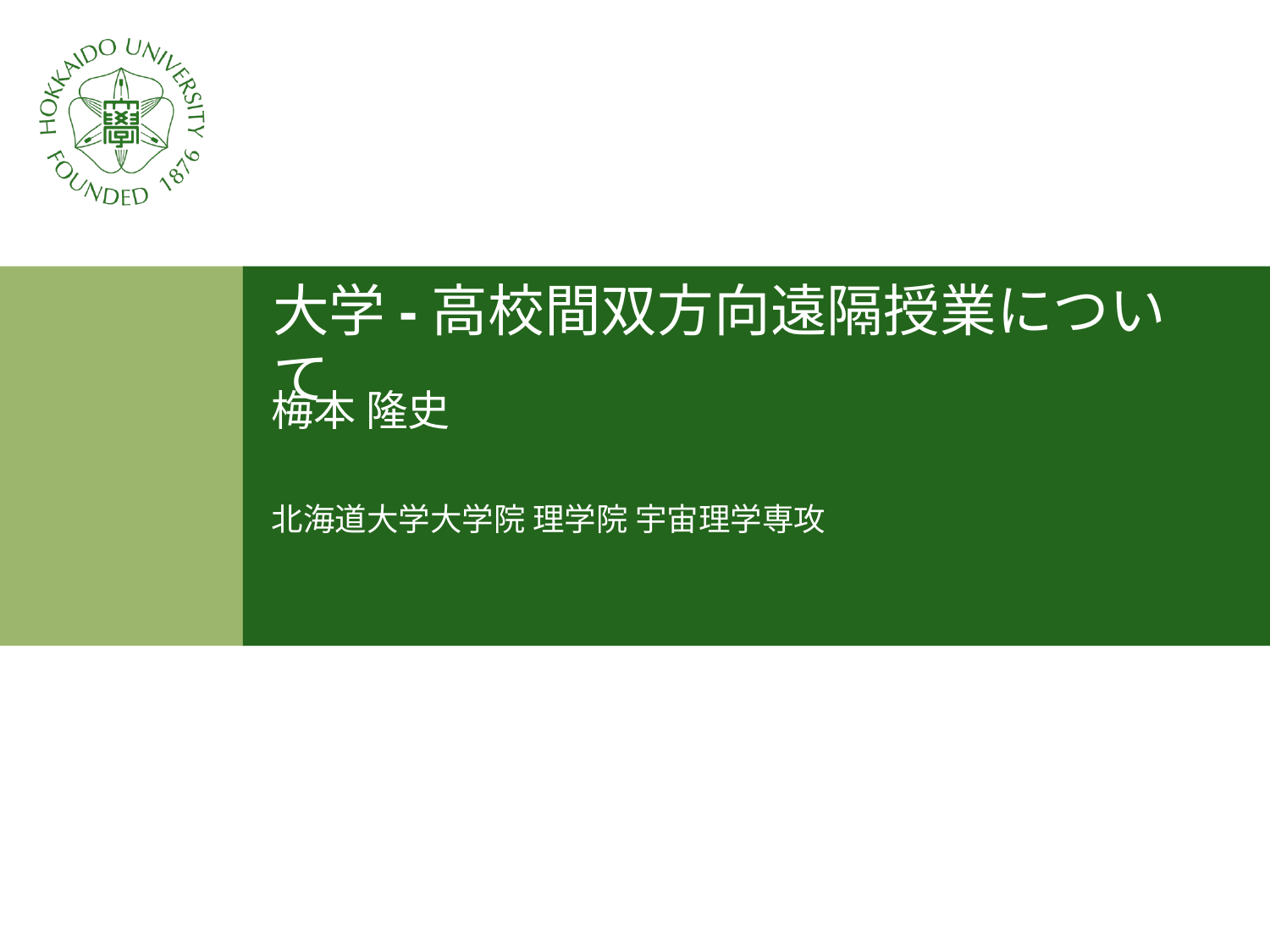

# 大学-高校間双方向遠隔授業について
梅本 隆史

北海道大学大学院 理学院 宇宙理学専攻